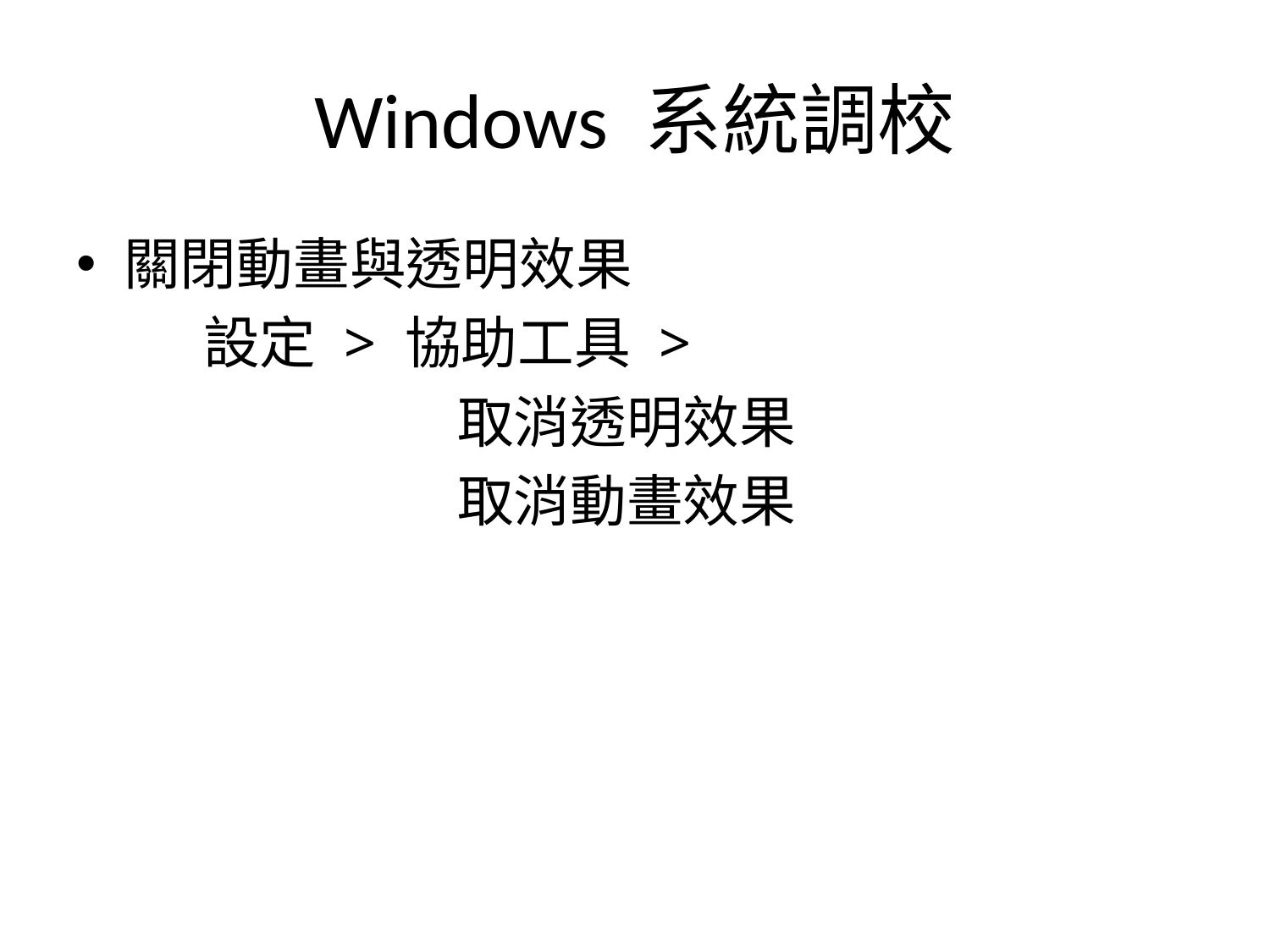

# Windows 系統調校
關閉動畫與透明效果
	設定 > 協助工具 >
			取消透明效果
			取消動畫效果